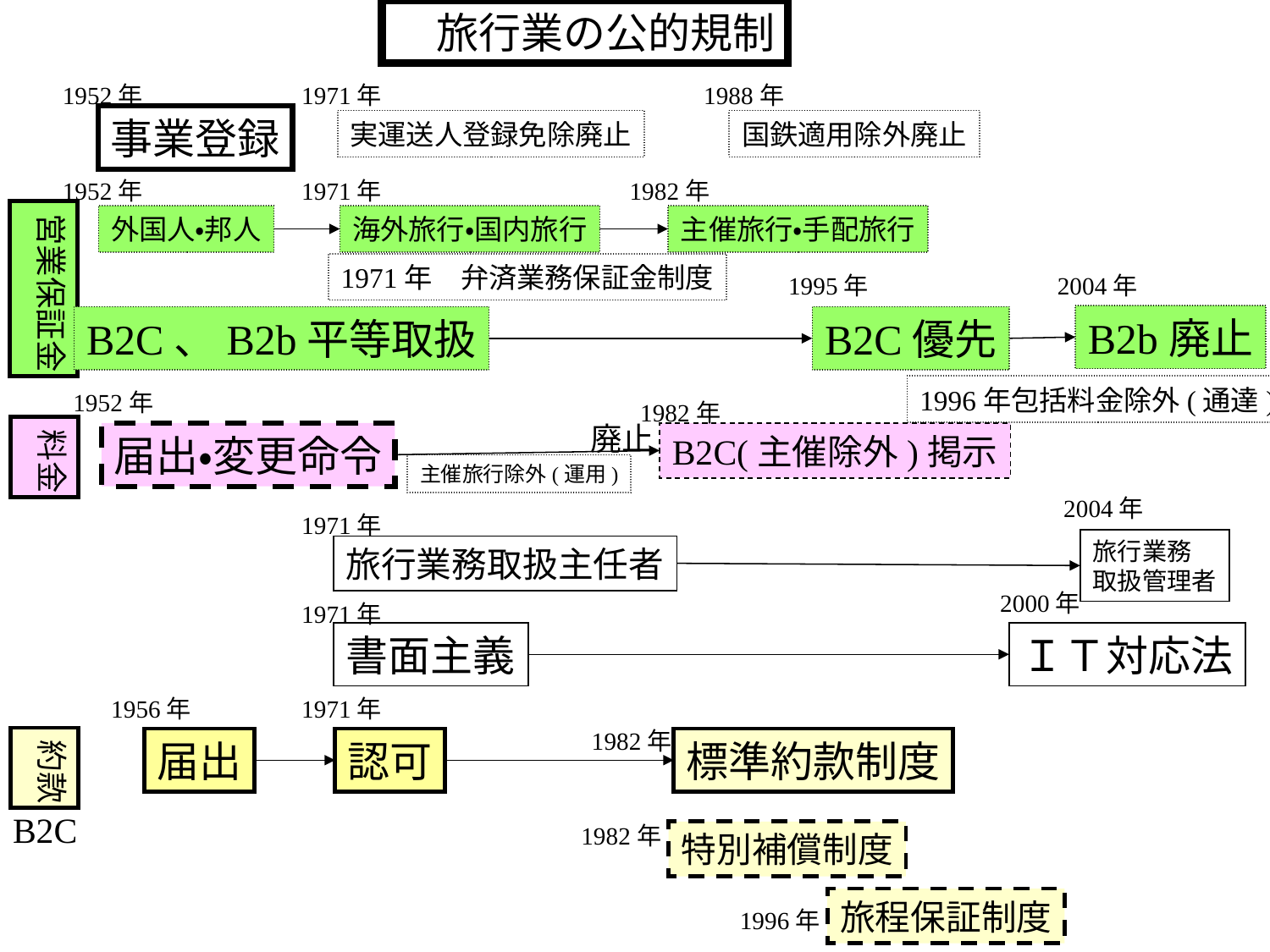

旅行業の公的規制
1952年
1971年
1988年
事業登録
実運送人登録免除廃止
国鉄適用除外廃止
1952年
1971年
1982年
営業保証金
外国人・邦人
海外旅行・国内旅行
主催旅行・手配旅行
1971年　弁済業務保証金制度
1995年
2004年
B2b廃止
B2C、B2b平等取扱
B2C優先
1996年包括料金除外(通達)
1952年
1982年
廃止
料金
届出・変更命令
B2C(主催除外)掲示
主催旅行除外(運用)
2004年
1971年
旅行業務
取扱管理者
旅行業務取扱主任者
2000年
1971年
書面主義
ＩＴ対応法
1956年
1971年
1982年
約款
届出
認可
標準約款制度
B2C
1982年
特別補償制度
旅程保証制度
1996年